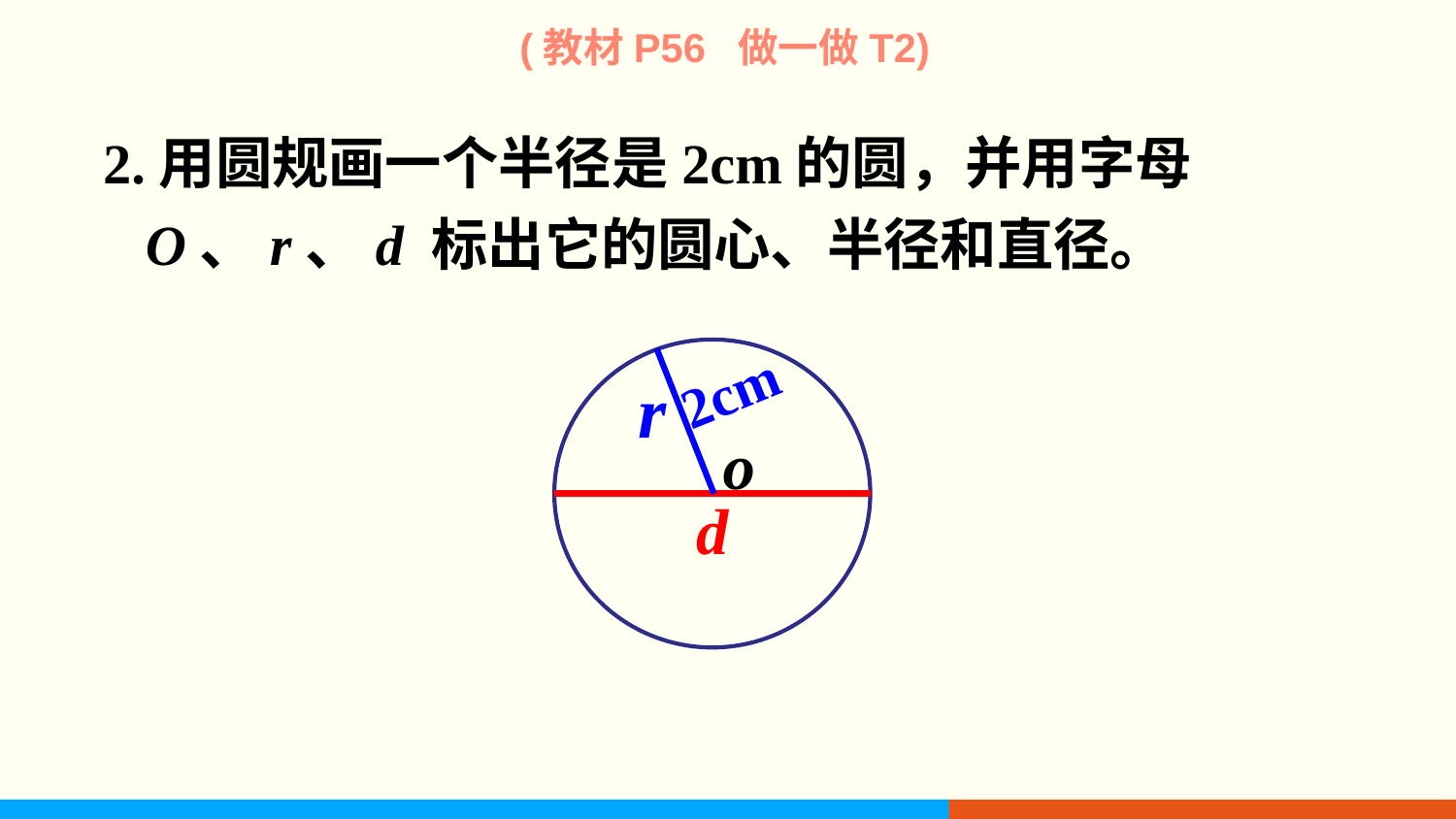

(教材P56  做一做T2)
2.用圆规画一个半径是2cm的圆，并用字母
   O、r、d 标出它的圆心、半径和直径。

2cm
r
o
d